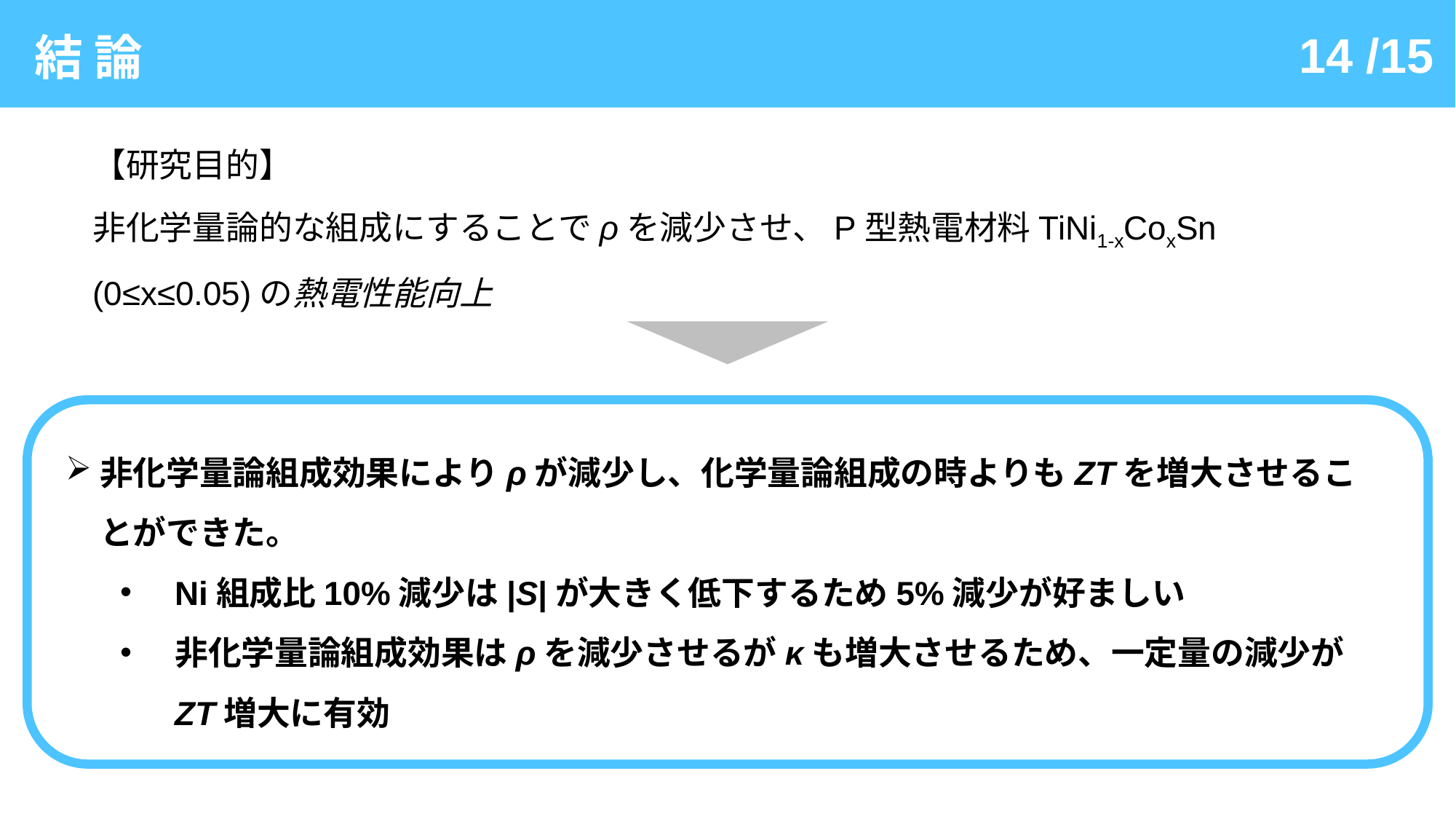

結 論
14 /15
【研究目的】
非化学量論的な組成にすることでρを減少させ、P型熱電材料TiNi1-xCoxSn (0≤x≤0.05)の熱電性能向上

非化学量論組成効果によりρが減少し、化学量論組成の時よりもZTを増大させることができた。
Ni組成比10%減少は|S|が大きく低下するため5%減少が好ましい
非化学量論組成効果はρを減少させるがκも増大させるため、一定量の減少がZT増大に有効